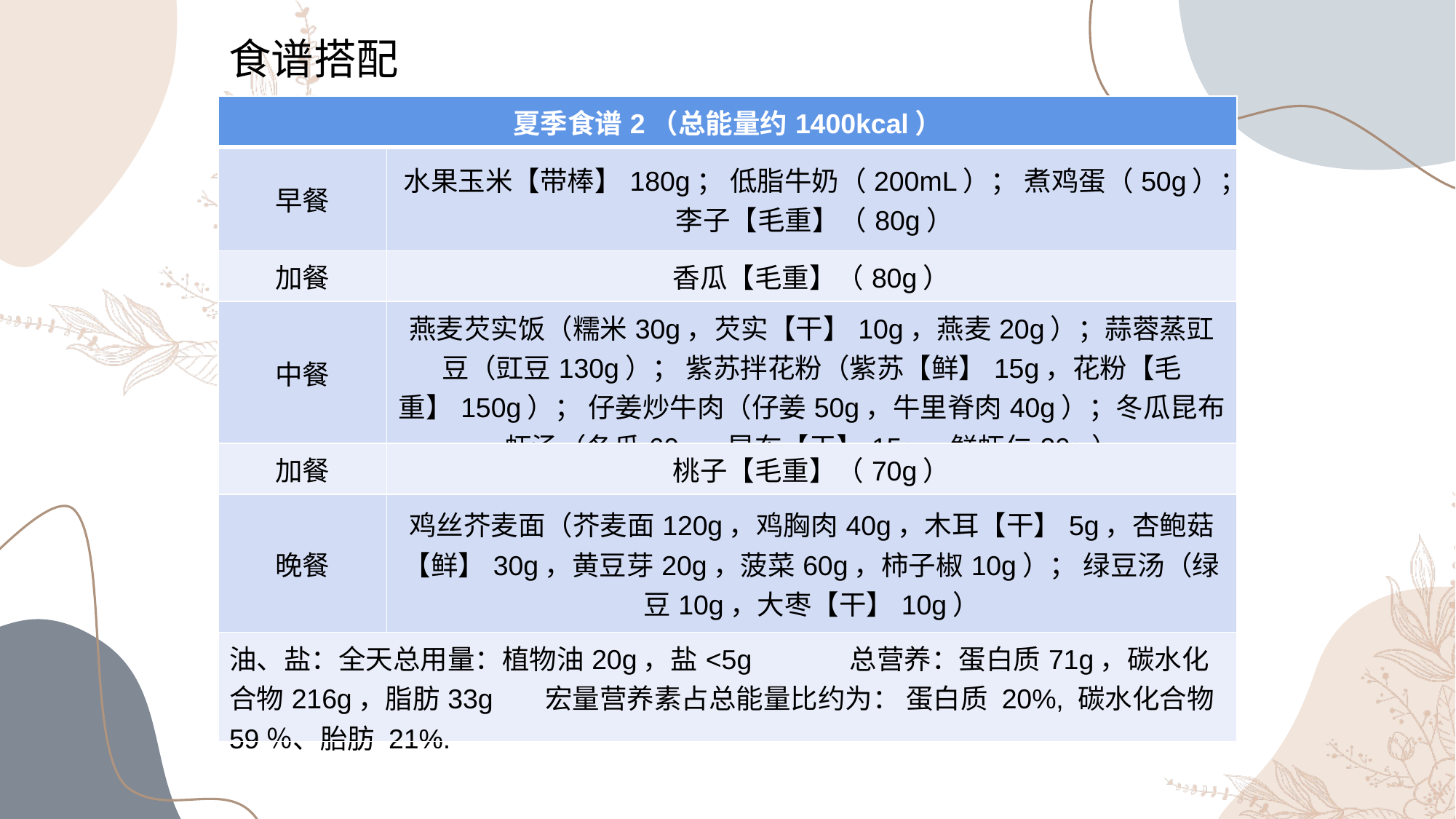

食谱搭配
| 夏季食谱2（总能量约1400kcal） |  |
| --- | --- |
| 早餐 | 水果玉米【带棒】180g； 低脂牛奶（200mL）； 煮鸡蛋（50g）； 李子【毛重】（80g） |
| 加餐 | 香瓜【毛重】（80g） |
| 中餐 | 燕麦芡实饭（糯米30g，芡实【干】10g，燕麦20g）；蒜蓉蒸豇豆（豇豆130g）； 紫苏拌花粉（紫苏【鲜】15g，花粉【毛重】150g）； 仔姜炒牛肉（仔姜50g，牛里脊肉40g）；冬瓜昆布虾汤（冬瓜60g，昆布【干】15g，鲜虾仁20g） |
| 加餐 | 桃子【毛重】（70g） |
| 晚餐 | 鸡丝芥麦面（芥麦面120g，鸡胸肉40g，木耳【干】5g，杏鲍菇【鲜】30g，黄豆芽20g，菠菜60g，柿子椒10g）； 绿豆汤（绿豆10g，大枣【干】10g） |
| 油、盐：全天总用量：植物油20g，盐<5g 总营养：蛋白质71g，碳水化合物216g，脂肪33g 宏量营养素占总能量比约为： 蛋白质 20%, 碳水化合物 59％、胎肪 21%. |  |

90%